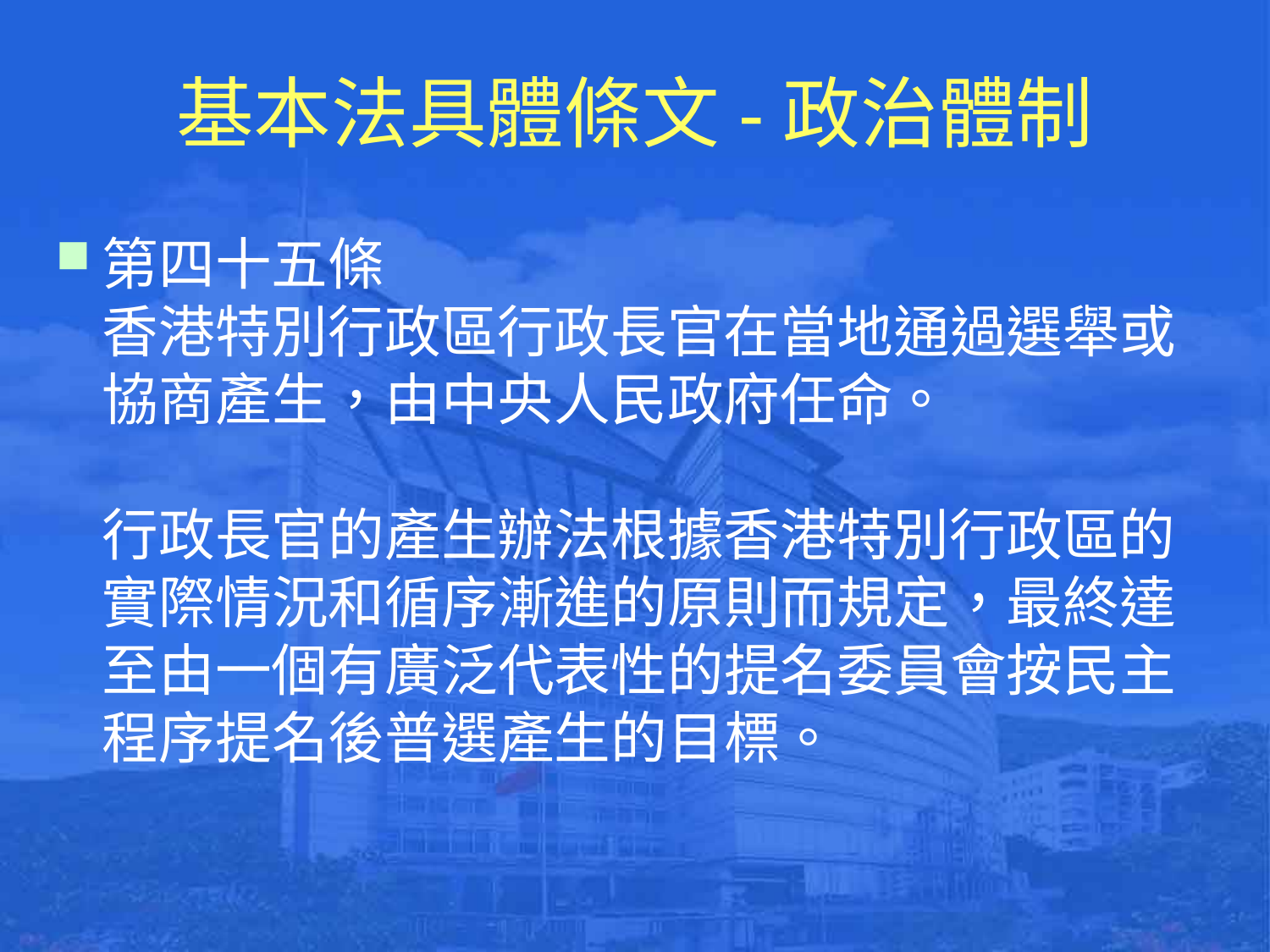

# 基本法具體條文-政治體制
第四十五條
香港特別行政區行政長官在當地通過選舉或協商產生，由中央人民政府任命。
行政長官的產生辦法根據香港特別行政區的實際情況和循序漸進的原則而規定，最終達至由一個有廣泛代表性的提名委員會按民主程序提名後普選產生的目標。